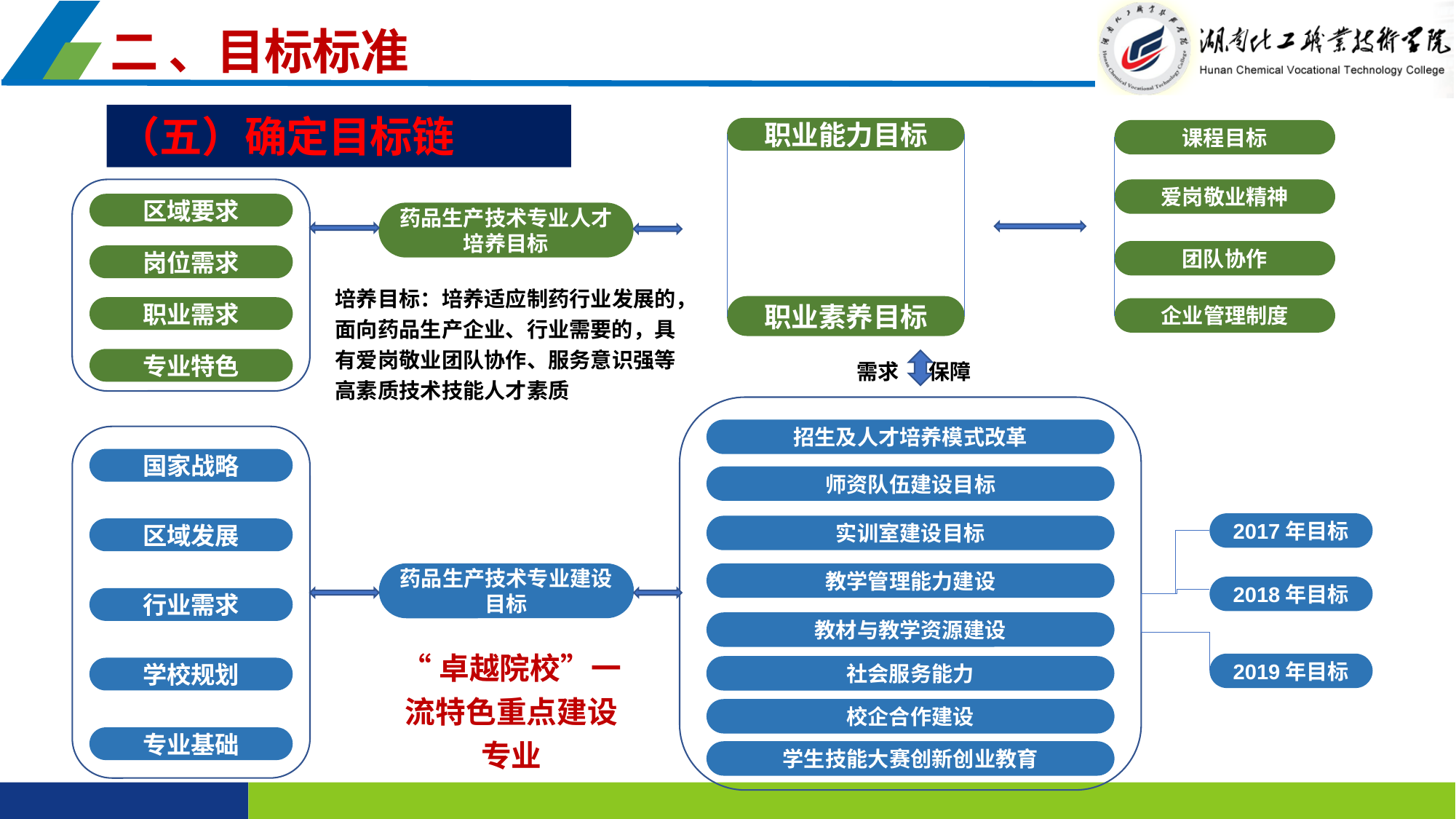

二 、目标标准

（五）确定目标链
职业能力目标
课程目标

爱岗敬业精神
区域要求
药品生产技术专业人才培养目标

团队协作
岗位需求
培养目标：培养适应制药行业发展的，面向药品生产企业、行业需要的，具有爱岗敬业团队协作、服务意识强等高素质技术技能人才素质
职业素养目标
职业需求
企业管理制度
需求      保障
专业特色

招生及人才培养模式改革

国家战略
师资队伍建设目标
2017年目标
实训室建设目标
区域发展
药品生产技术专业建设目标
教学管理能力建设
2018年目标
行业需求

教材与教学资源建设
“卓越院校”一流特色重点建设专业
2019年目标
社会服务能力
学校规划
校企合作建设
专业基础
学生技能大赛创新创业教育